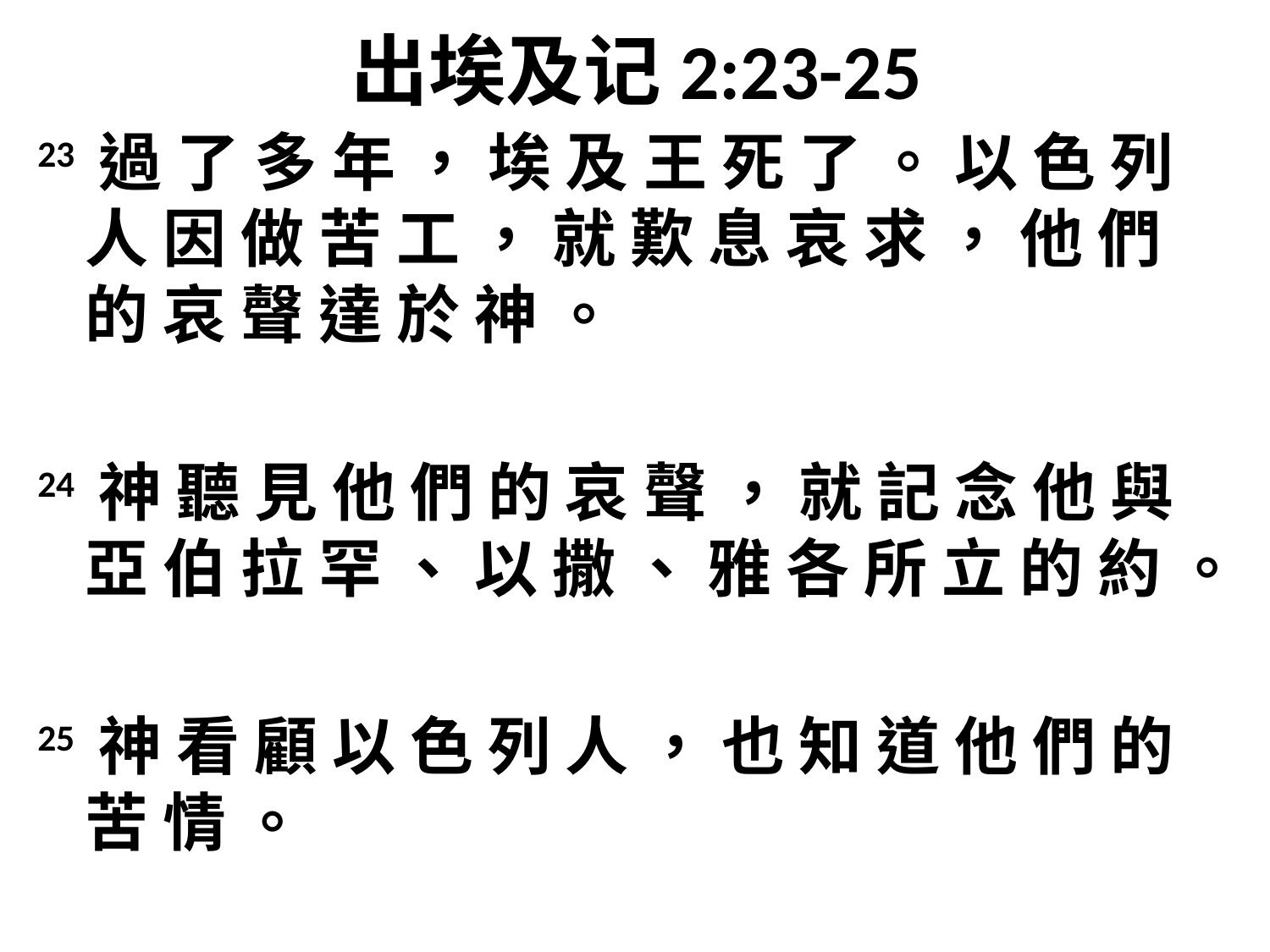

# 出埃及记2:23-25
23 過 了 多 年 ， 埃 及 王 死 了 。 以 色 列 人 因 做 苦 工 ， 就 歎 息 哀 求 ， 他 們 的 哀 聲 達 於 神 。

24 神 聽 見 他 們 的 哀 聲 ， 就 記 念 他 與 亞 伯 拉 罕 、 以 撒 、 雅 各 所 立 的 約 。

25 神 看 顧 以 色 列 人 ， 也 知 道 他 們 的 苦 情 。